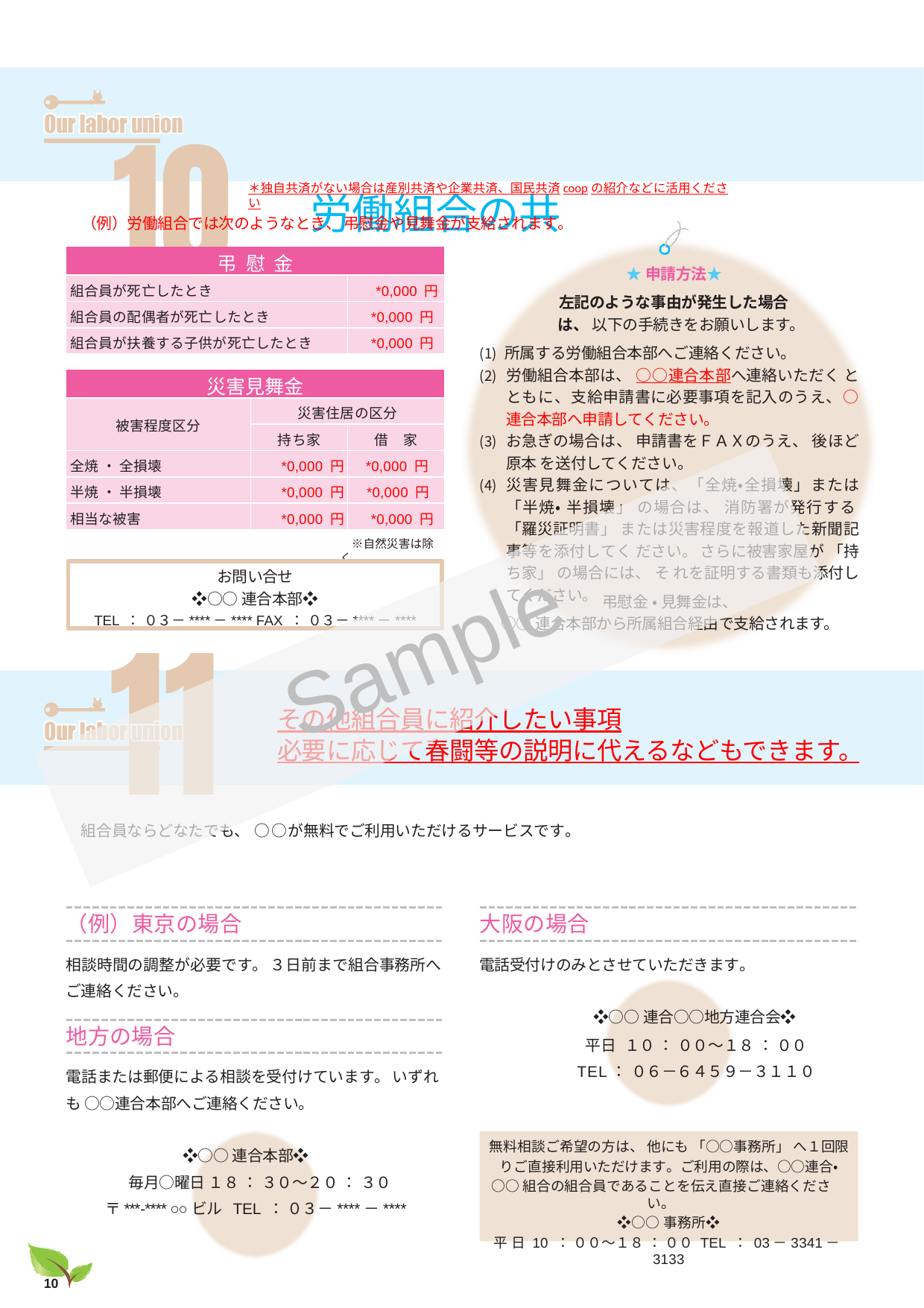

# 10労働組合の共済

＊独自共済がない場合は産別共済や企業共済、国民共済coopの紹介などに活用ください
　（例）労働組合では次のようなとき、弔慰金や見舞金が支給されます。

| 弔 慰 金 |  |
| --- | --- |
| 組合員が死亡したとき | \*0,000 円 |
| 組合員の配偶者が死亡したとき | \*0,000 円 |
| 組合員が扶養する子供が死亡したとき | \*0,000 円 |
★申請方法★
左記のような事由が発生した場合は、 以下の手続きをお願いします。
所属する労働組合本部へご連絡ください。
労働組合本部は、 ○○連合本部へ連絡いただく とともに、支給申請書に必要事項を記入のうえ、○連合本部へ申請してください。
お急ぎの場合は、 申請書をＦＡＸのうえ、 後ほど原本 を送付してください。
災害見舞金については、「全焼・全損壊」または「半焼・ 半損壊」 の場合は、 消防署が発行する「羅災証明書」 または災害程度を報道した新聞記事等を添付してく ださい。さらに被害家屋が「持ち家」 の場合には、 そ れを証明する書類も添付してください。
| 災害見舞金 |  |  |
| --- | --- | --- |
| 被害程度区分 | 災害住居の区分 |  |
|  | 持ち家 | 借　家 |
| 全焼 ・ 全損壊 | \*0,000 円 | \*0,000 円 |
| 半焼 ・ 半損壊 | \*0,000 円 | \*0,000 円 |
| 相当な被害 | \*0,000 円 | \*0,000 円 |
　※自然災害は除く
お問い合せ
❖○○連合本部❖
TEL ： ０３－****－**** FAX ： ０３－****－****
弔慰金・ 見舞金は、
○○連合本部から所属組合経由で支給されます。
Sample
11

その他組合員に紹介したい事項
必要に応じて春闘等の説明に代えるなどもできます。

　組合員ならどなたでも、 ○○が無料でご利用いただけるサービスです。

（例）東京の場合
大阪の場合

相談時間の調整が必要です。３日前まで組合事務所へご連絡ください。
電話受付けのみとさせていただきます。

❖○○連合○○地方連合会❖
平日 １０ ： ００～１８ ： ００
TEL： ０６－６４５９－３１１０

地方の場合

電話または郵便による相談を受付けています。いずれも ○○連合本部へご連絡ください。

無料相談ご希望の方は、 他にも「○○事務所」 へ１回限りご直接利用いただけます。ご利用の際は、○○連合・
○○組合の組合員であることを伝え直接ご連絡ください。
❖○○事務所❖
平 日 10 ： ００～１８ ： ００ TEL ： 03－3341－3133
❖○○連合本部❖
毎月○曜日 １８ ： ３０～２０ ： ３０
〒***-**** ○○ビル  TEL ： ０３－****－****

10